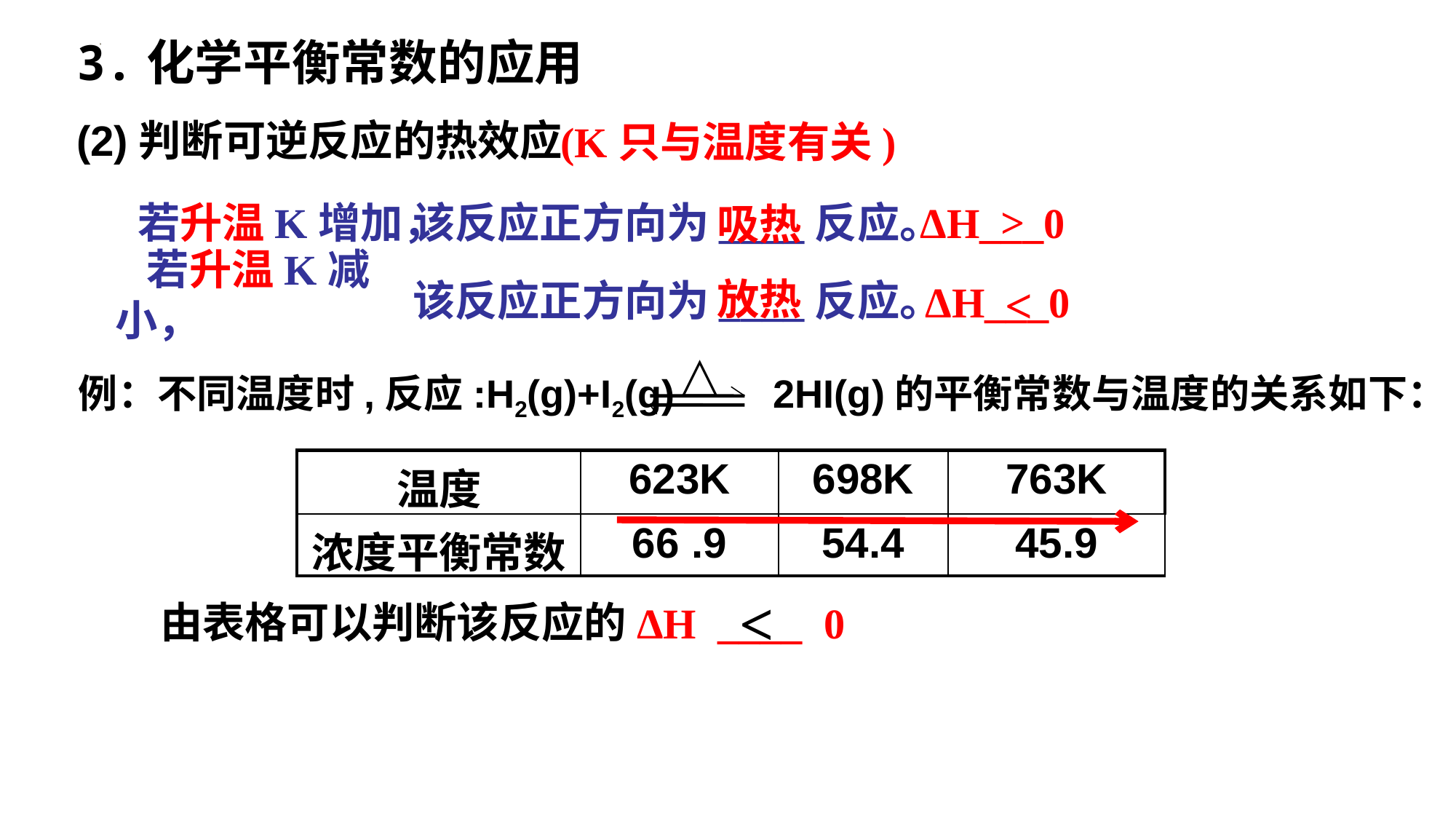

3.化学平衡常数的应用
(2)判断可逆反应的热效应
(K只与温度有关)
>
若升温K增加，
该反应正方向为____反应。
ΔH___0
吸热
若升温K减小，
放热
该反应正方向为____反应。
<
ΔH___0
△

例：不同温度时,反应:H2(g)+I2(g)         2HI(g)的平衡常数与温度的关系如下：
| 温度 | 623K | 698K | 763K |
| --- | --- | --- | --- |
| 浓度平衡常数 | 66 .9 | 54.4 | 45.9 |
<
由表格可以判断该反应的
ΔH  ____  0